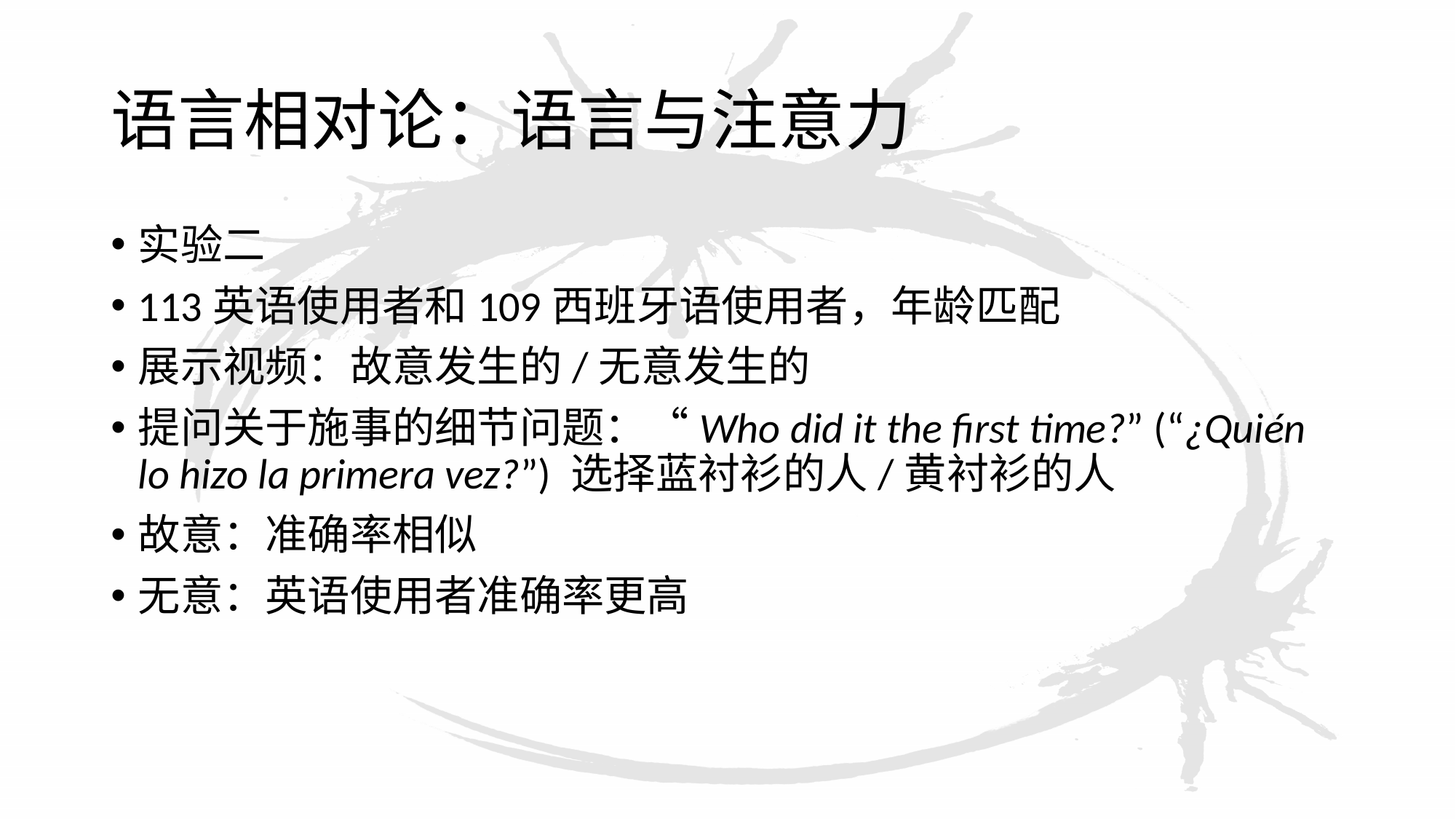

# 语言相对论：语言与注意力
实验二
113英语使用者和109西班牙语使用者，年龄匹配
展示视频：故意发生的/无意发生的
提问关于施事的细节问题：“Who did it the first time?” (“¿Quién lo hizo la primera vez?”) 选择蓝衬衫的人/黄衬衫的人
故意：准确率相似
无意：英语使用者准确率更高